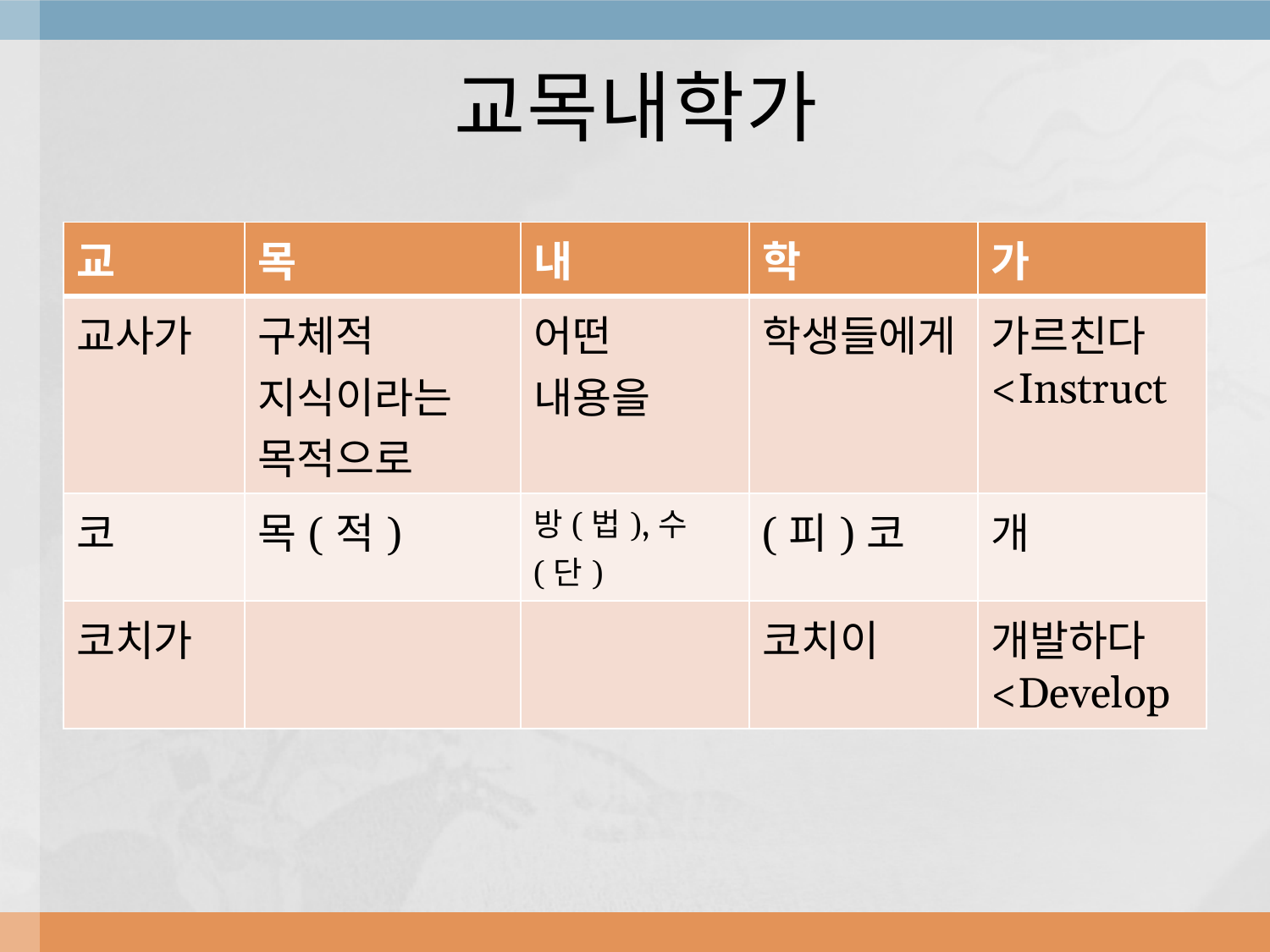

# 교목내학가
| 교 | 목 | 내 | 학 | 가 |
| --- | --- | --- | --- | --- |
| 교사가 | 구체적 지식이라는 목적으로 | 어떤 내용을 | 학생들에게 | 가르친다 <Instruct |
| 코 | 목(적) | 방(법),수(단) | (피)코 | 개 |
| 코치가 |  |  | 코치이 | 개발하다 <Develop |